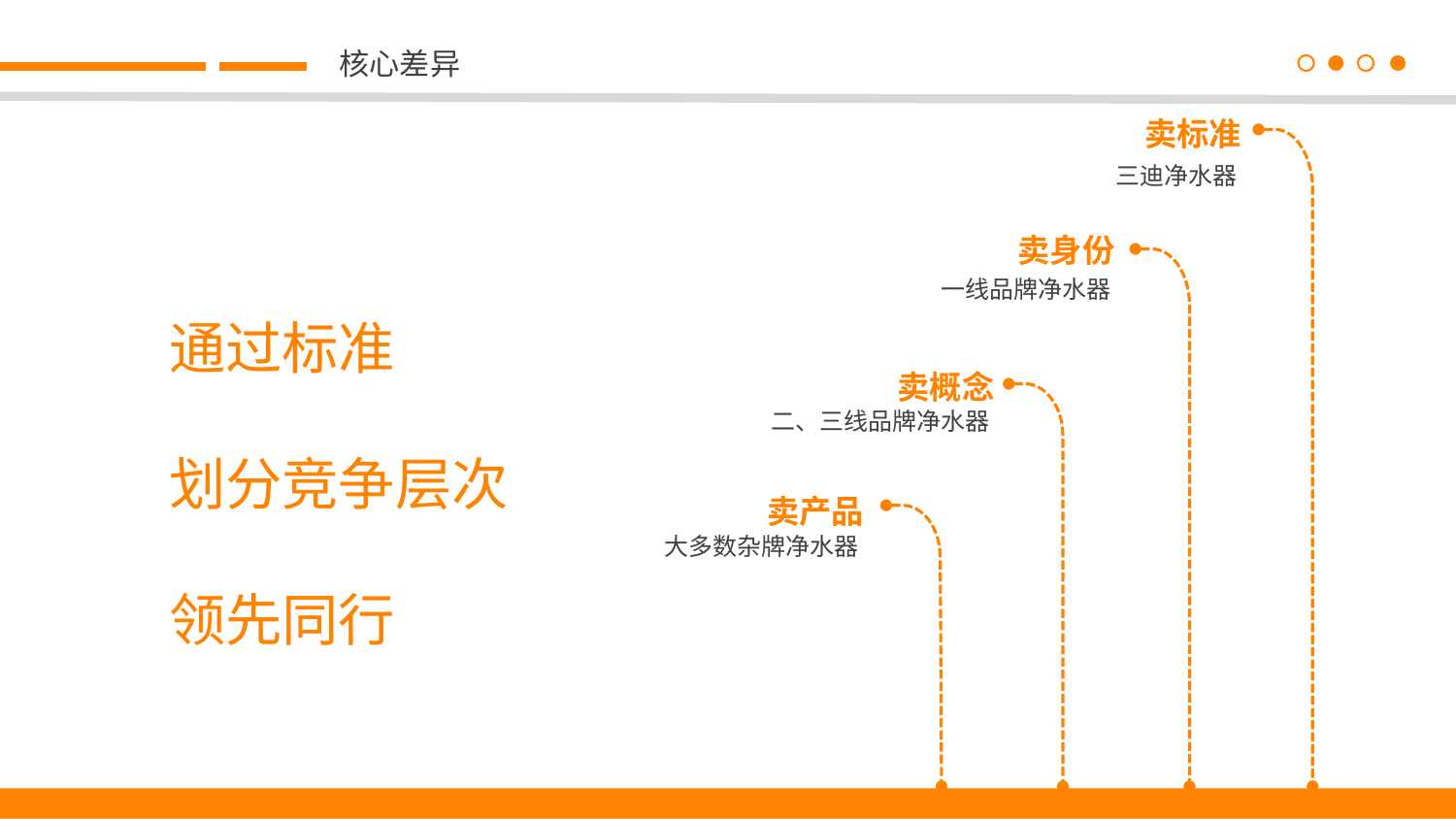

核心差异
卖标准

三迪净水器
卖身份
通过标准
划分竞争层次
领先同行

一线品牌净水器
卖概念

二、三线品牌净水器
卖产品

大多数杂牌净水器